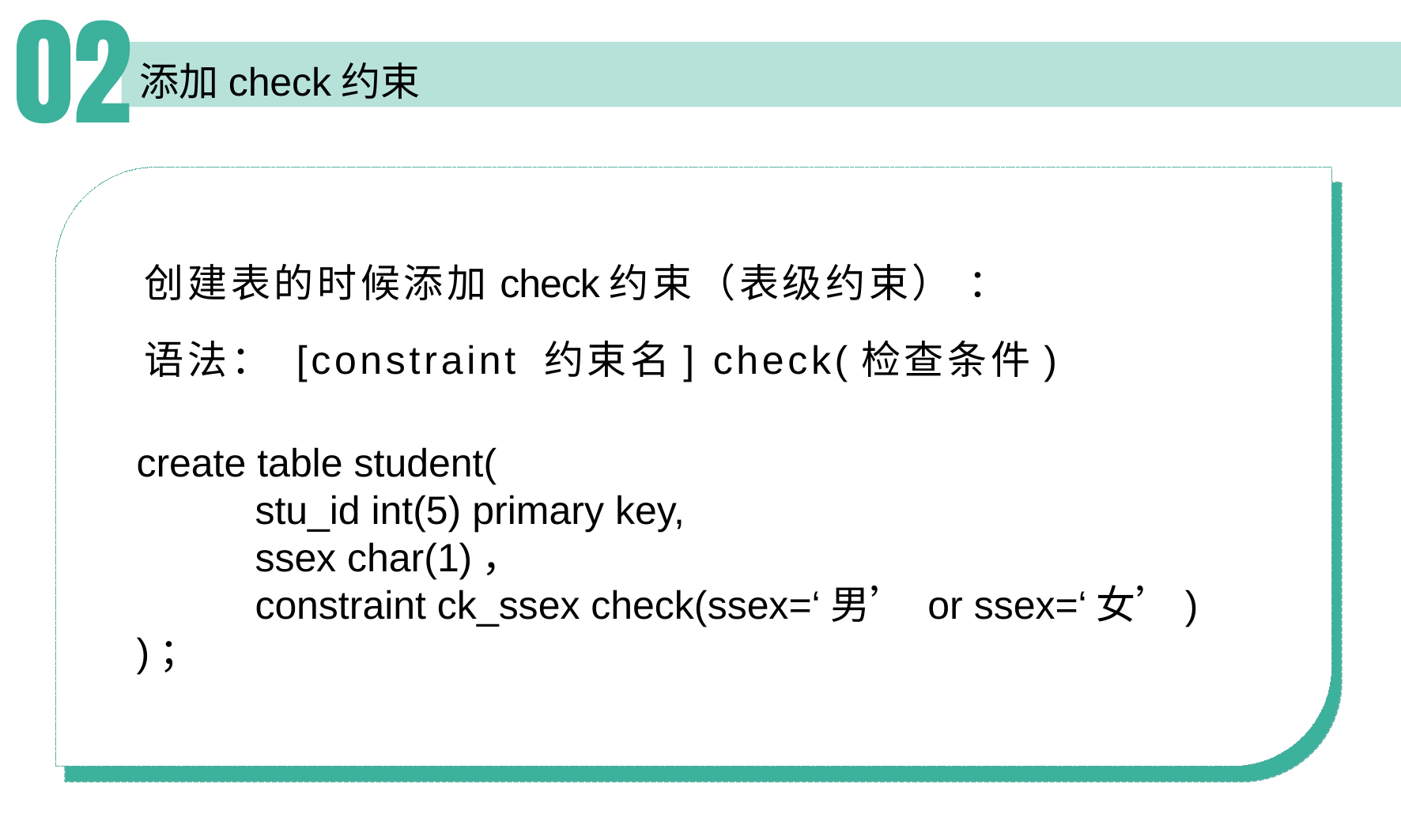

02

添加check约束

创建表的时候添加check约束（表级约束） ：
语法： [constraint 约束名] check(检查条件)
create table student(
	stu_id int(5) primary key,
	ssex char(1)，
	constraint ck_ssex check(ssex=‘男’ or ssex=‘女’)
)；